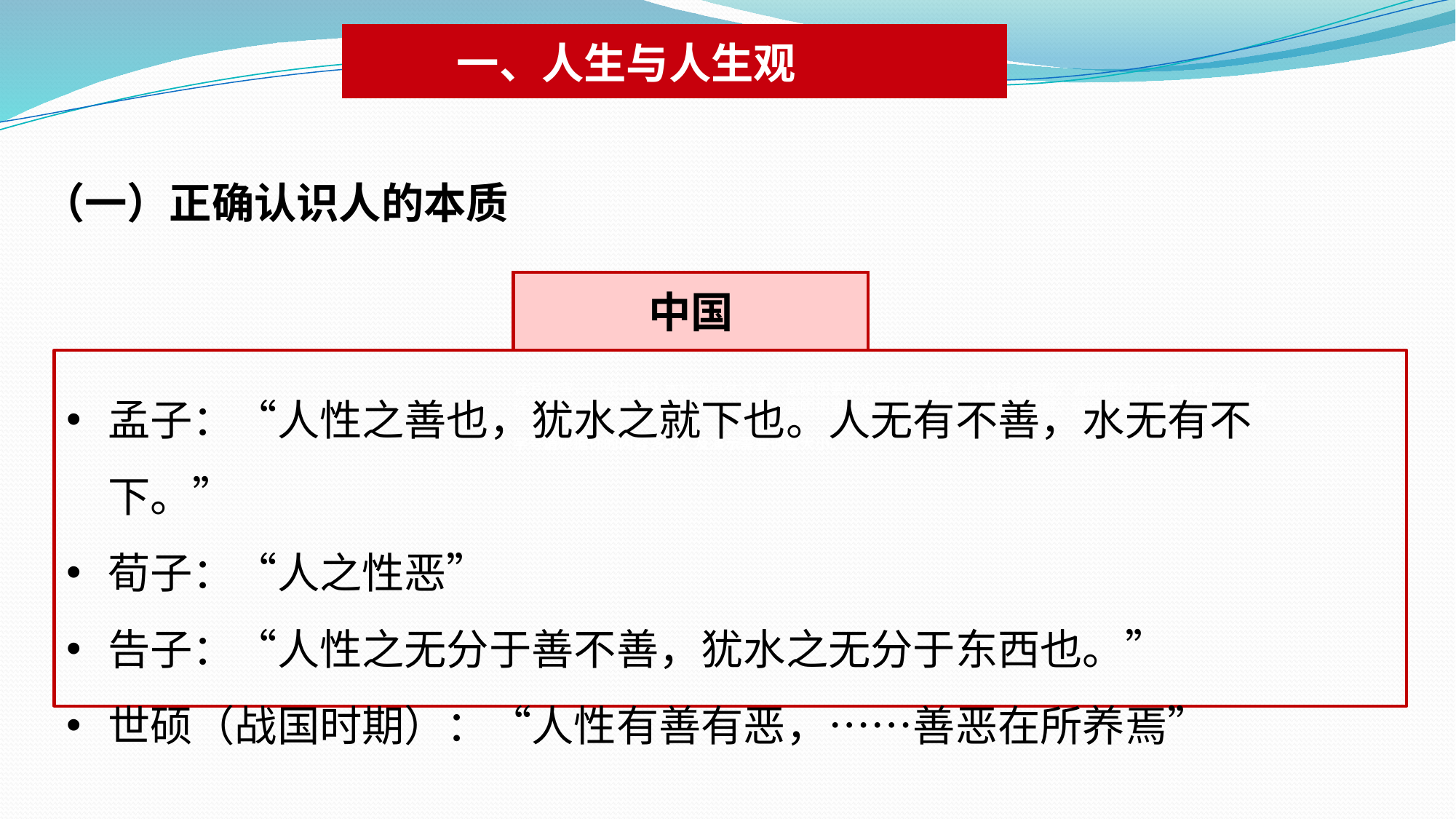

一、人生与人生观

（一）正确认识人的本质
中国

孟子：“人性之善也，犹水之就下也。人无有不善，水无有不下。”
荀子：“人之性恶”
告子：“人性之无分于善不善，犹水之无分于东西也。”
世硕（战国时期）：“人性有善有恶，……善恶在所养焉”
详写内容……点击输入本栏的具体文字，简明扼要的说明分项内容，此为概念图解，请根据您的具体内容酌情修改。详写内容……点击输入本栏的具体文字，简明扼要的说明分项内容，此为概念图解，请根据您的具体内容酌情修改。

字号请根据你的内容多少，及演示需要调整大小。